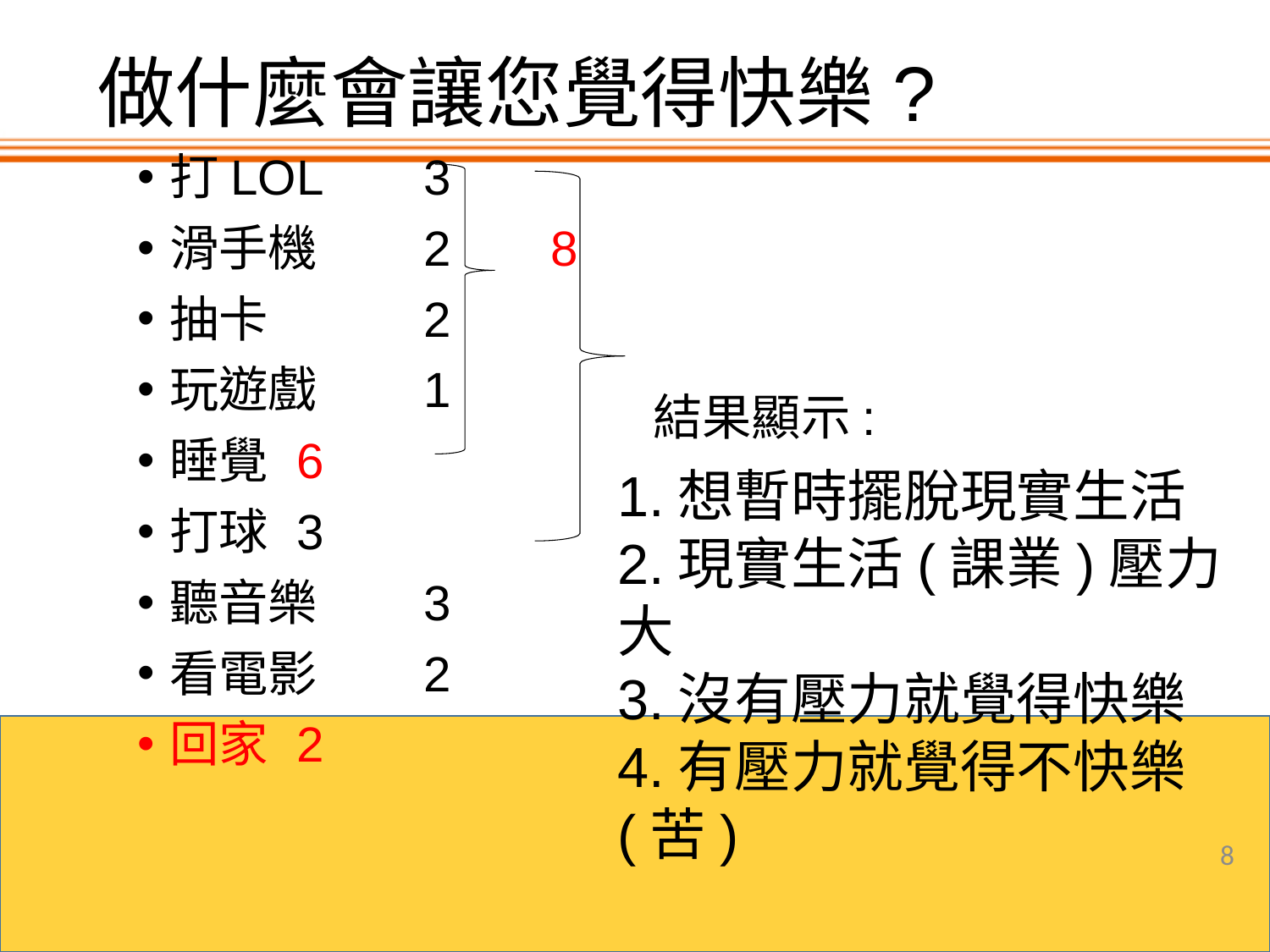

# 做什麼會讓您覺得快樂?
打LOL  	3
滑手機 	2	8
抽卡   	2
玩遊戲	1
睡覺	6
打球 	3
聽音樂	3
看電影	2
回家	2

結果顯示:
1.想暫時擺脫現實生活
2.現實生活(課業)壓力大
3.沒有壓力就覺得快樂
4.有壓力就覺得不快樂(苦)

8